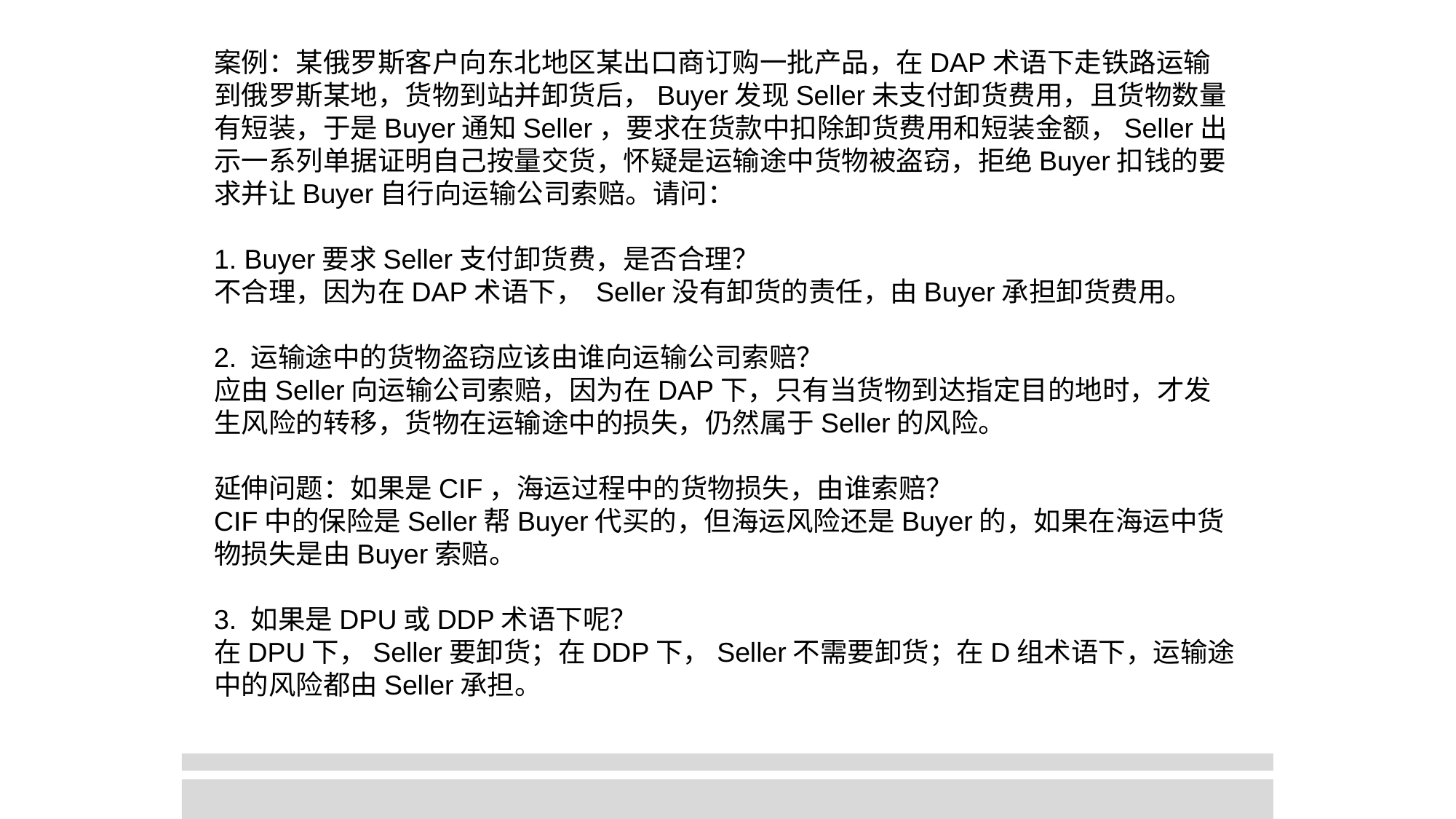

案例：某俄罗斯客户向东北地区某出口商订购一批产品，在DAP术语下走铁路运输到俄罗斯某地，货物到站并卸货后，Buyer发现Seller未支付卸货费用，且货物数量有短装，于是Buyer通知Seller，要求在货款中扣除卸货费用和短装金额，Seller出示一系列单据证明自己按量交货，怀疑是运输途中货物被盗窃，拒绝Buyer扣钱的要求并让Buyer自行向运输公司索赔。请问：

1. Buyer要求Seller支付卸货费，是否合理？
不合理，因为在DAP术语下， Seller没有卸货的责任，由Buyer承担卸货费用。

2. 运输途中的货物盗窃应该由谁向运输公司索赔？
应由Seller向运输公司索赔，因为在DAP下，只有当货物到达指定目的地时，才发生风险的转移，货物在运输途中的损失，仍然属于Seller的风险。

延伸问题：如果是CIF，海运过程中的货物损失，由谁索赔？
CIF中的保险是Seller帮Buyer代买的，但海运风险还是Buyer的，如果在海运中货物损失是由Buyer索赔。

3. 如果是DPU或DDP术语下呢？
在DPU下，Seller要卸货；在DDP下，Seller不需要卸货；在D组术语下，运输途中的风险都由Seller承担。